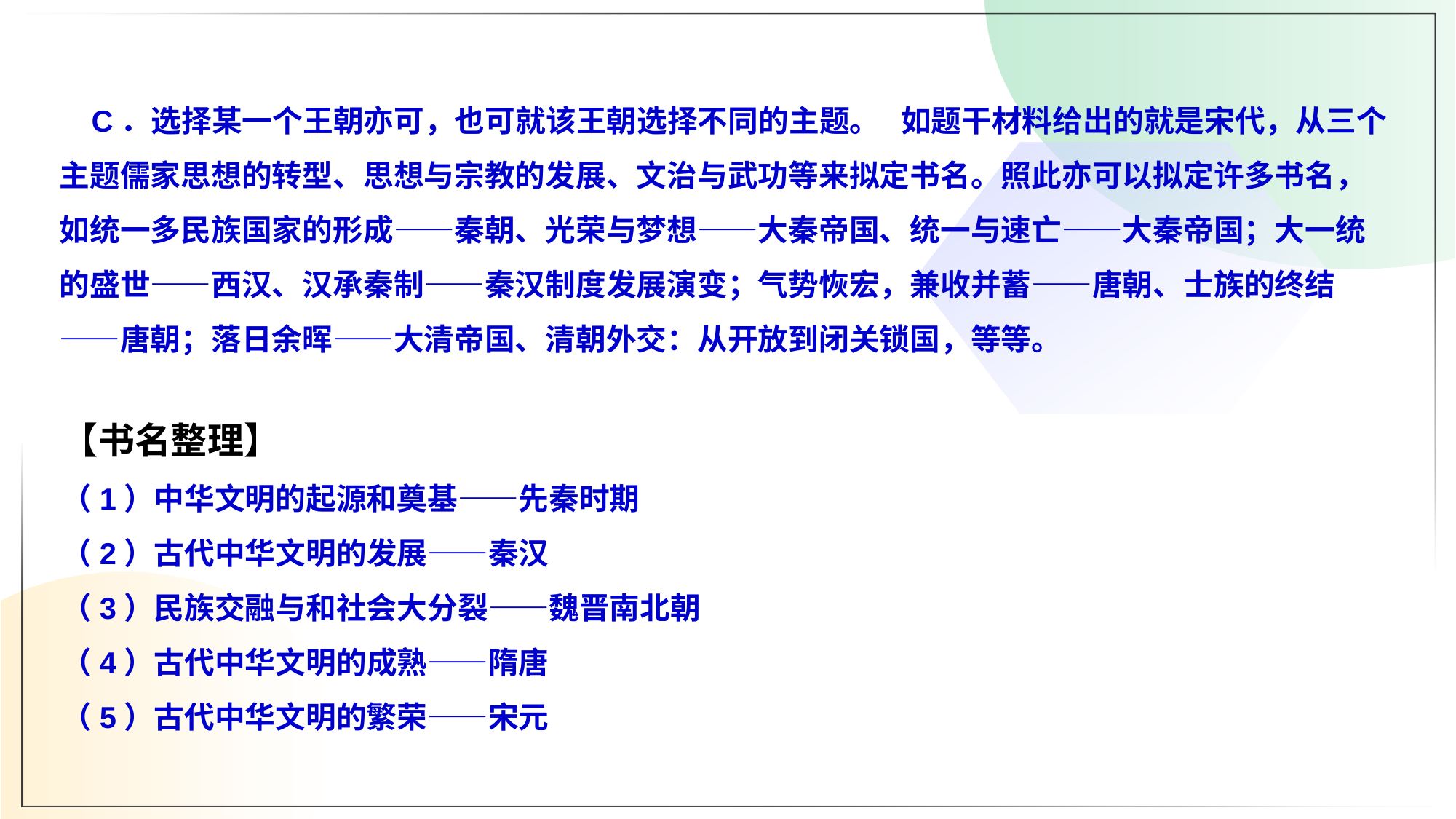

C．选择某一个王朝亦可，也可就该王朝选择不同的主题。   如题干材料给出的就是宋代，从三个主题儒家思想的转型、思想与宗教的发展、文治与武功等来拟定书名。照此亦可以拟定许多书名，如统一多民族国家的形成——秦朝、光荣与梦想——大秦帝国、统一与速亡——大秦帝国；大一统的盛世——西汉、汉承秦制——秦汉制度发展演变；气势恢宏，兼收并蓄——唐朝、士族的终结——唐朝；落日余晖——大清帝国、清朝外交：从开放到闭关锁国，等等。
【书名整理】
（1）中华文明的起源和奠基——先秦时期
（2）古代中华文明的发展——秦汉
（3）民族交融与和社会大分裂——魏晋南北朝
（4）古代中华文明的成熟——隋唐
（5）古代中华文明的繁荣——宋元